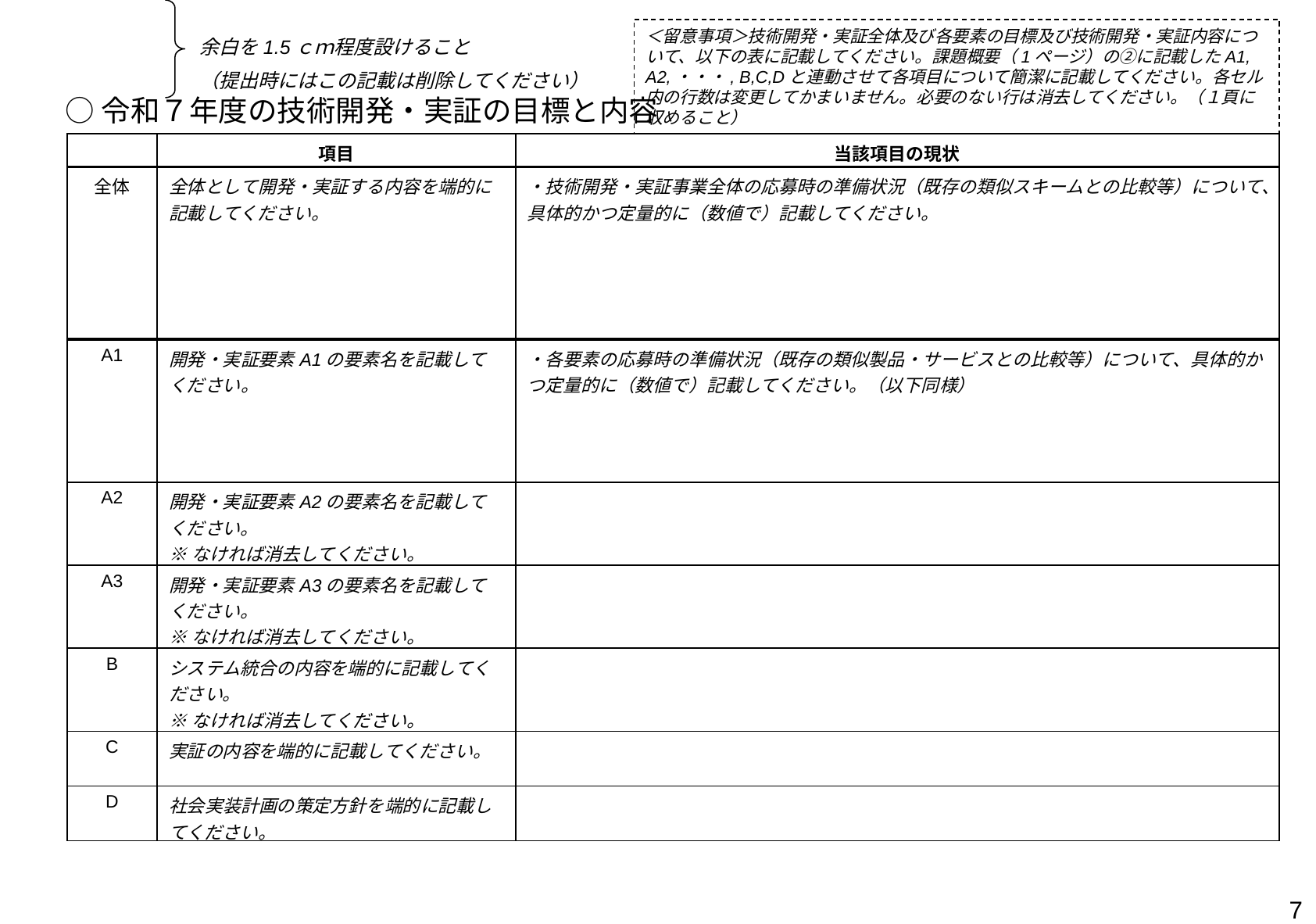

＜留意事項＞技術開発・実証全体及び各要素の目標及び技術開発・実証内容について、以下の表に記載してください。課題概要（1ページ）の②に記載したA1, A2,・・・, B,C,Dと連動させて各項目について簡潔に記載してください。各セル内の行数は変更してかまいません。必要のない行は消去してください。（１頁に収めること）
余白を1.5ｃｍ程度設けること
（提出時にはこの記載は削除してください）
○令和７年度の技術開発・実証の目標と内容
|  | 項目 | 当該項目の現状 |
| --- | --- | --- |
| 全体 | 全体として開発・実証する内容を端的に記載してください。 | ・技術開発・実証事業全体の応募時の準備状況（既存の類似スキームとの比較等）について、具体的かつ定量的に（数値で）記載してください。 |
| A1 | 開発・実証要素A1の要素名を記載してください。 | ・各要素の応募時の準備状況（既存の類似製品・サービスとの比較等）について、具体的かつ定量的に（数値で）記載してください。（以下同様） |
| A2 | 開発・実証要素A2の要素名を記載してください。 ※なければ消去してください。 |  |
| A3 | 開発・実証要素A3の要素名を記載してください。 ※なければ消去してください。 |  |
| B | システム統合の内容を端的に記載してください。 ※なければ消去してください。 |  |
| C | 実証の内容を端的に記載してください。 |  |
| D | 社会実装計画の策定方針を端的に記載してください。 |  |
7